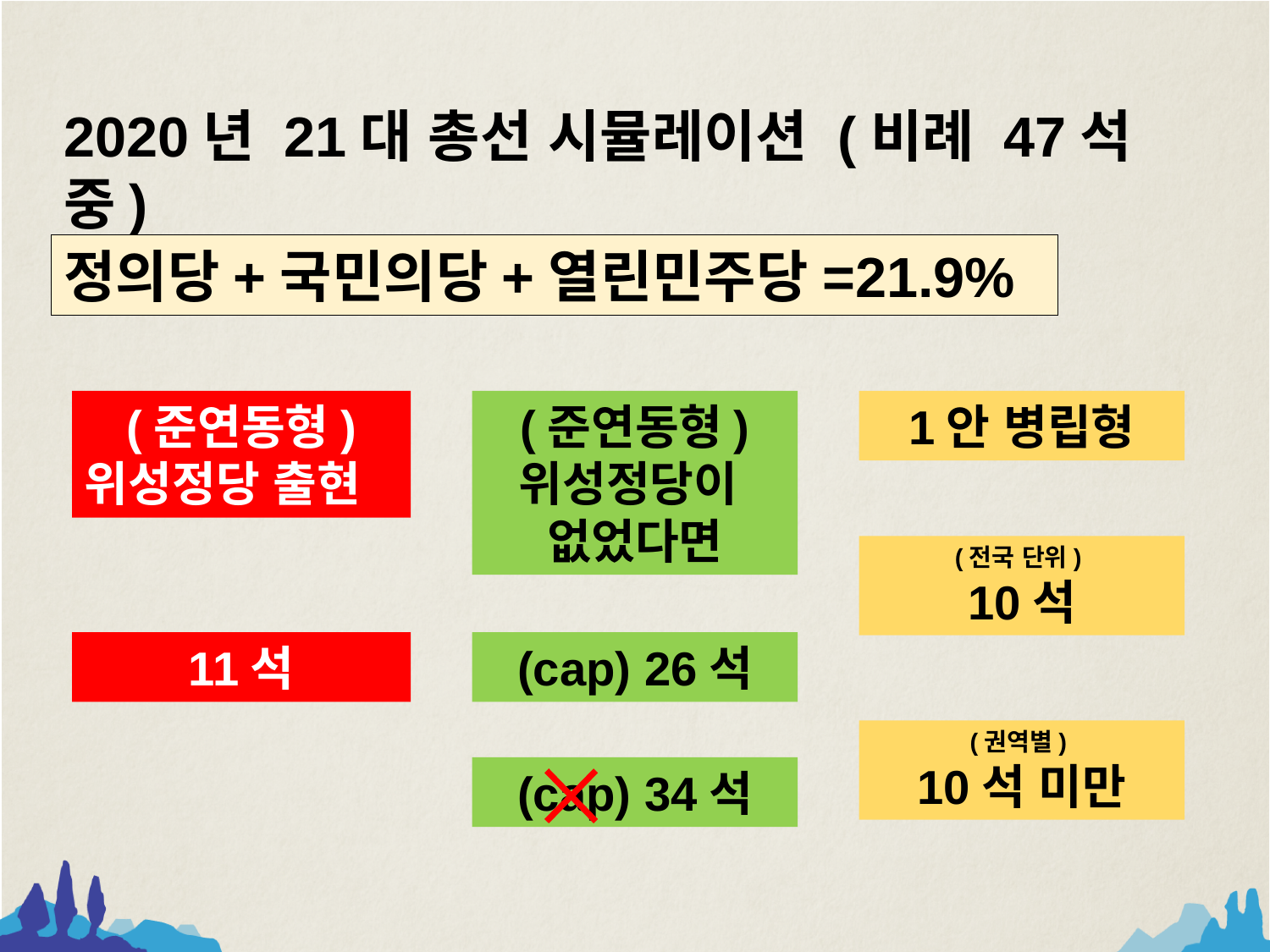

2020년 21대 총선 시뮬레이션 (비례 47석 중)
정의당+국민의당+열린민주당=21.9%
(준연동형)
위성정당이
없었다면
(cap) 26석
(cap) 34석
(준연동형)
위성정당 출현
11석
1안 병립형
(전국 단위)
10석
(권역별)
10석 미만